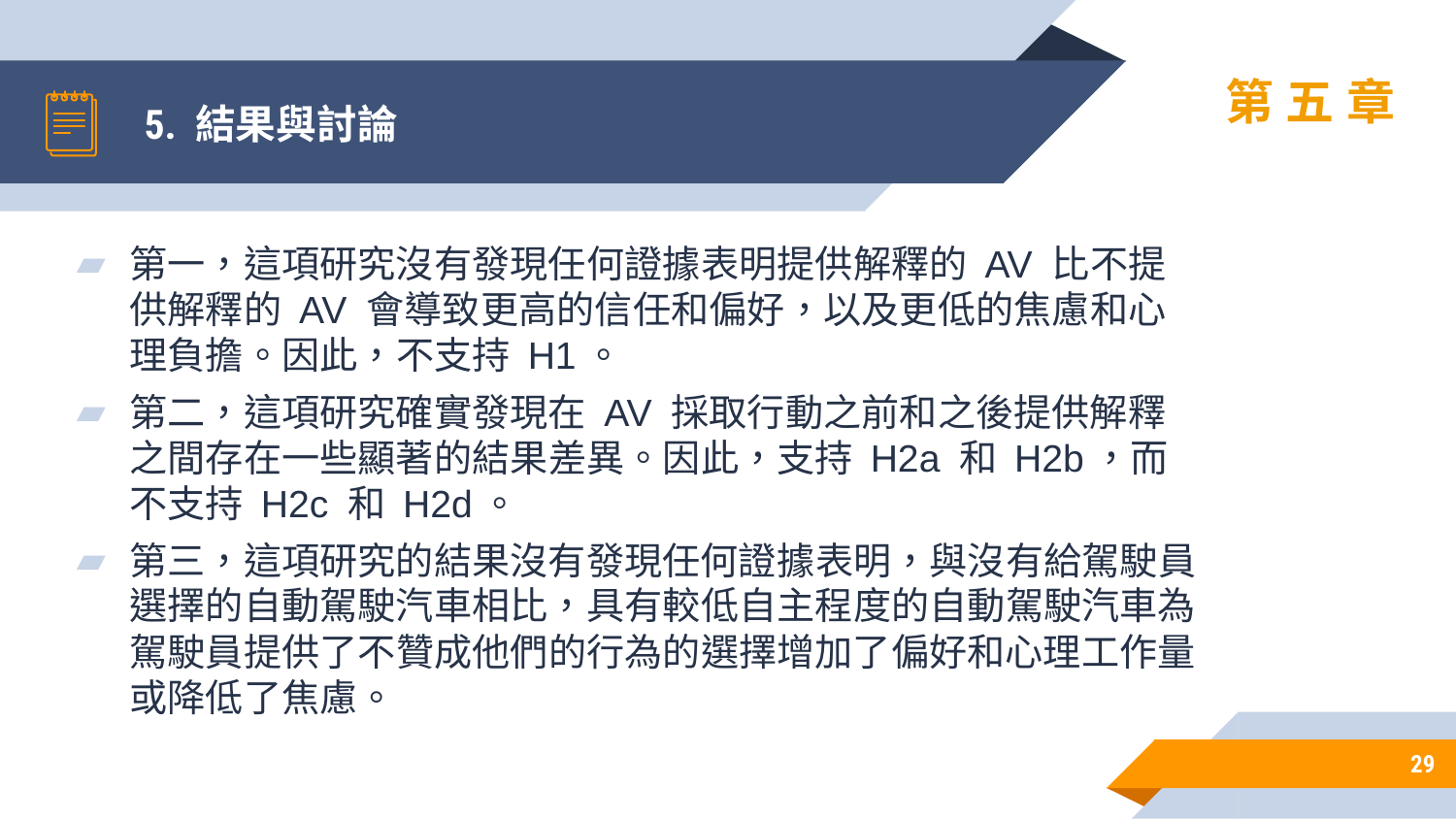

# 5. 結果與討論
第五章

第一，這項研究沒有發現任何證據表明提供解釋的 AV 比不提供解釋的 AV 會導致更高的信任和偏好，以及更低的焦慮和心理負擔。因此，不支持 H1。
第二，這項研究確實發現在 AV 採取行動之前和之後提供解釋之間存在一些顯著的結果差異。因此，支持 H2a 和 H2b，而不支持 H2c 和 H2d。
第三，這項研究的結果沒有發現任何證據表明，與沒有給駕駛員選擇的自動駕駛汽車相比，具有較低自主程度的自動駕駛汽車為駕駛員提供了不贊成他們的行為的選擇增加了偏好和心理工作量或降低了焦慮。
29